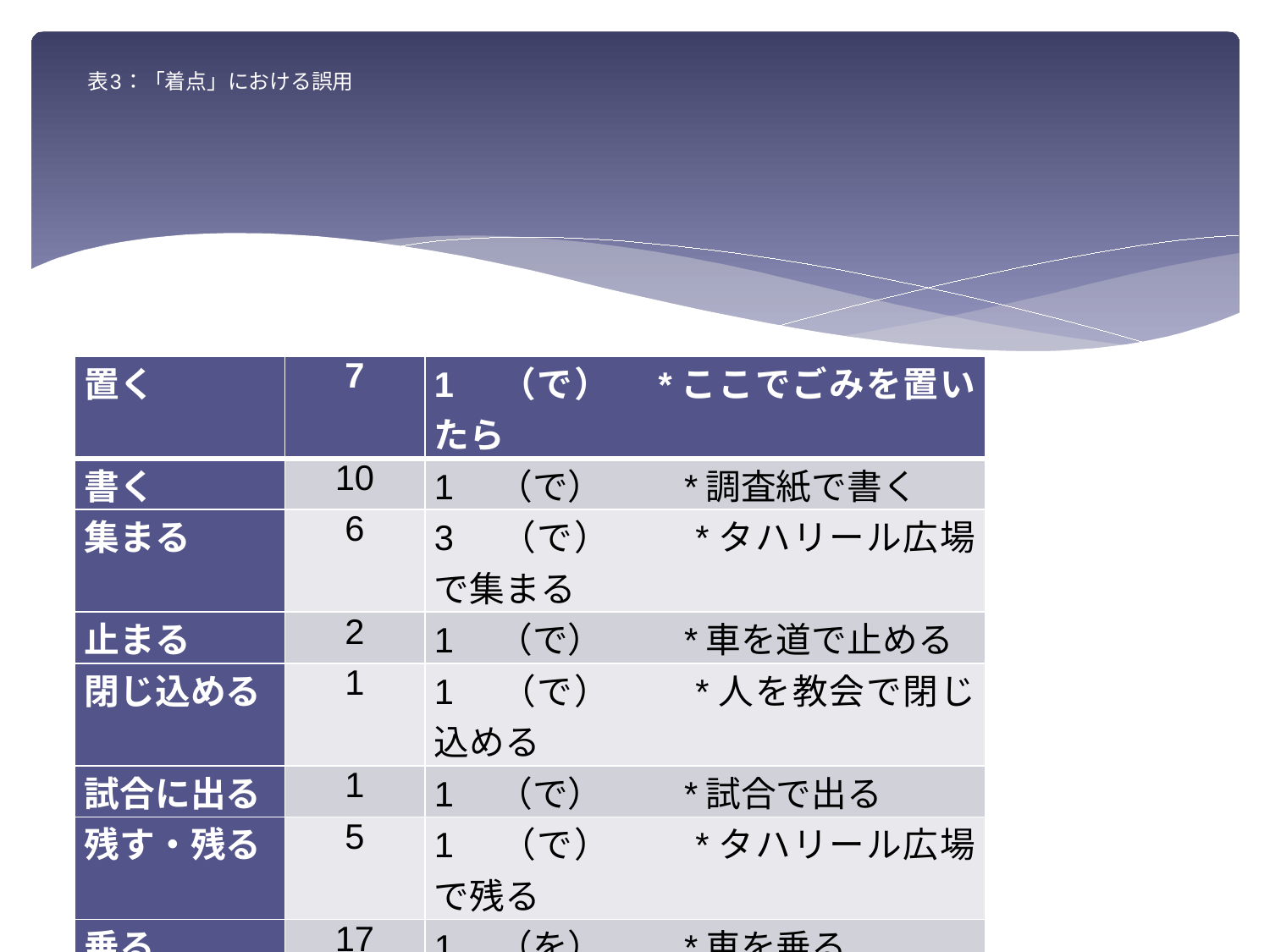

# 表3：「着点」における誤用

| 置く | 7 | 1　（で）　\*ここでごみを置いたら |
| --- | --- | --- |
| 書く | 10 | 1　（で）　　\*調査紙で書く |
| 集まる | 6 | 3　（で）　　\*タハリール広場で集まる |
| 止まる | 2 | 1　（で）　　\*車を道で止める |
| 閉じ込める | 1 | 1　（で）　　\*人を教会で閉じ込める |
| 試合に出る | 1 | 1　（で）　　\*試合で出る |
| 残す・残る | 5 | 1　（で）　　\*タハリール広場で残る |
| 乗る | 17 | 1　（を）　　\*車を乗る |
| 出席する | 5 | 4　（を）　　\*会議を出席する |
| 入る | 30 | 1　　脱落　　\*日本語学科入る 4　「を」　　\*家を入る |
12